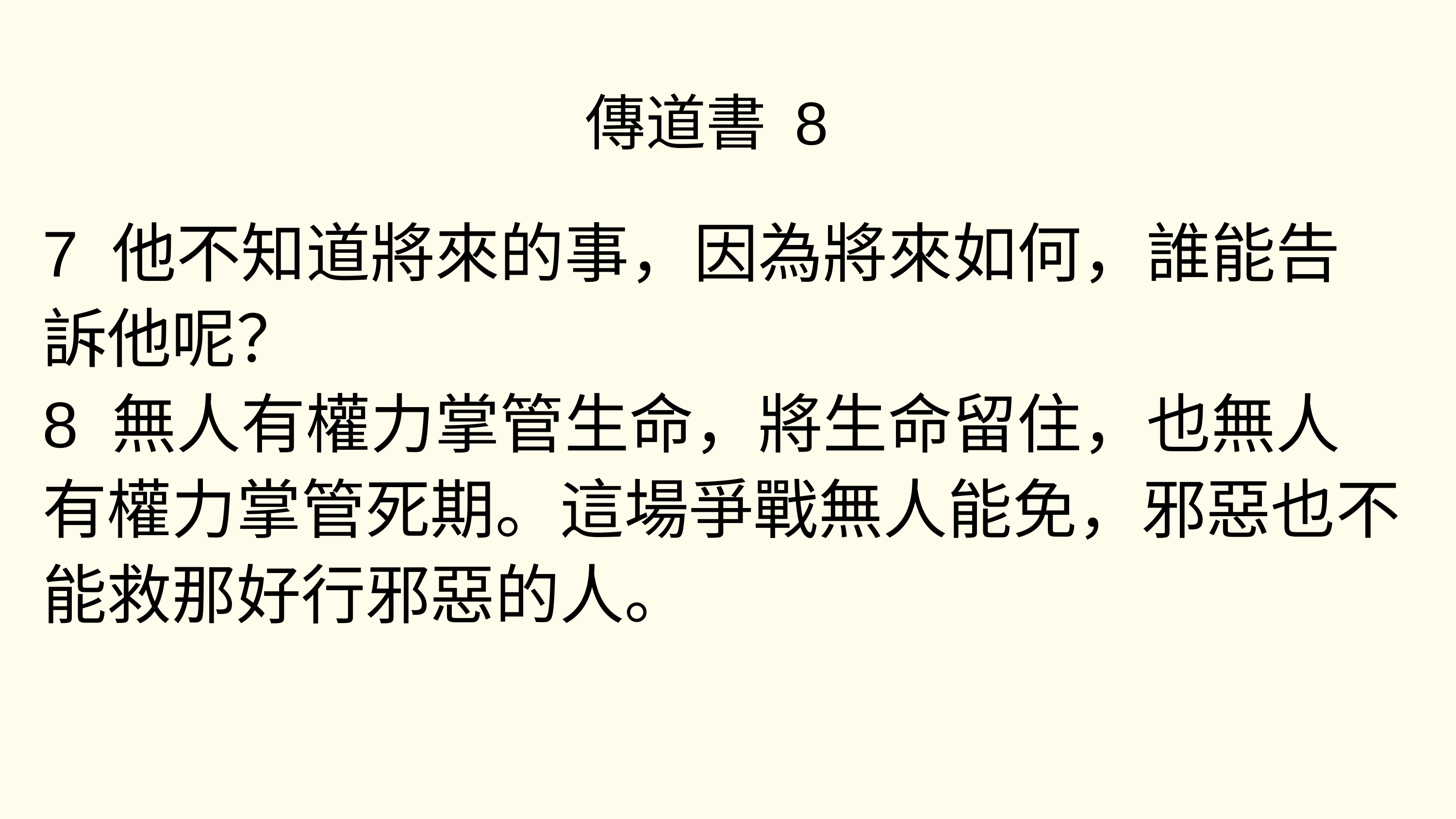

傳道書 8
7 他不知道將來的事，因為將來如何，誰能告訴他呢？
8 無人有權力掌管生命，將生命留住，也無人有權力掌管死期。這場爭戰無人能免，邪惡也不能救那好行邪惡的人。